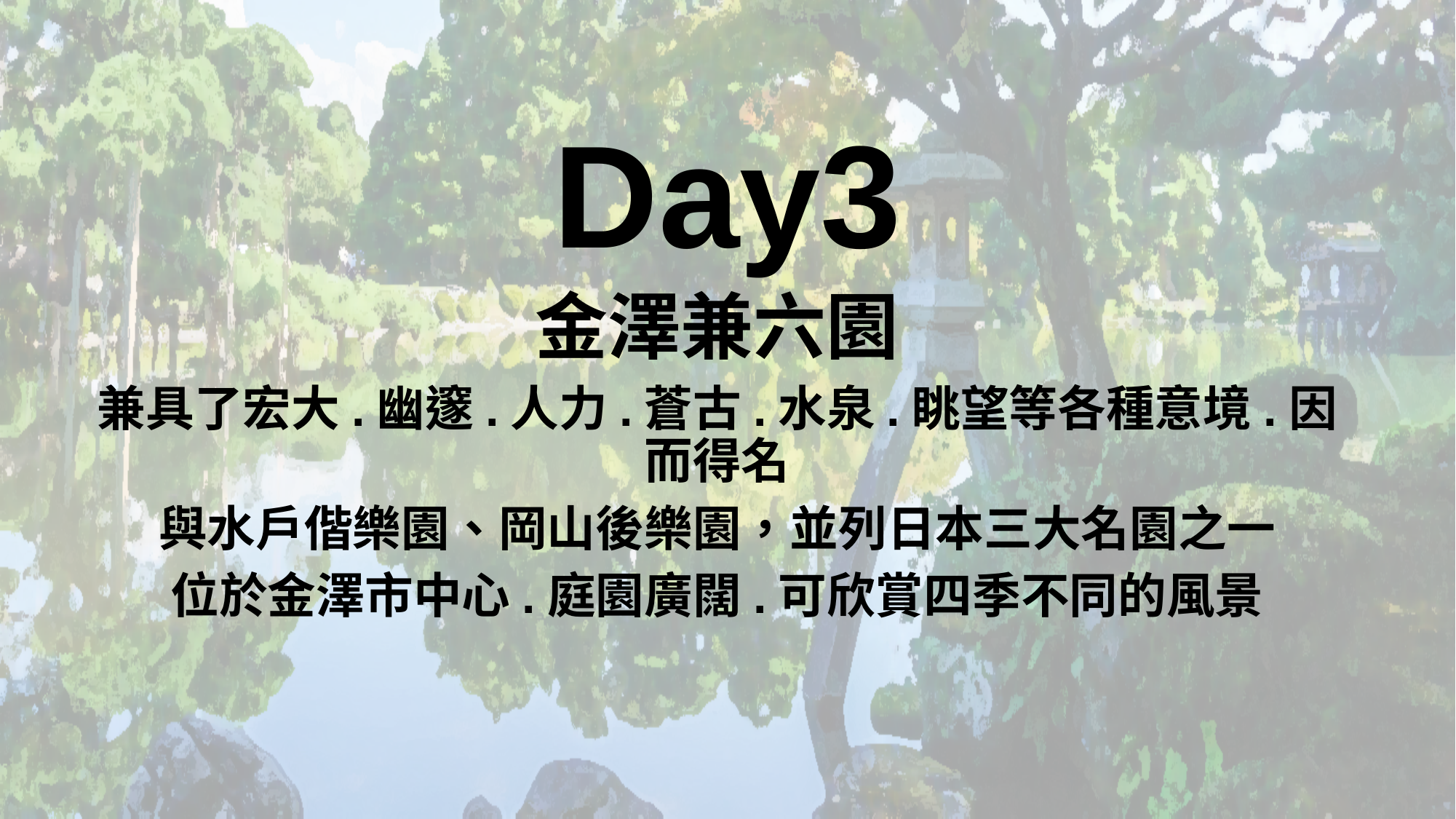

# Day3
金澤兼六園
兼具了宏大.幽邃.人力.蒼古.水泉.眺望等各種意境.因而得名
與水戶偕樂園、岡山後樂園，並列日本三大名園之一
位於金澤市中心.庭園廣闊.可欣賞四季不同的風景